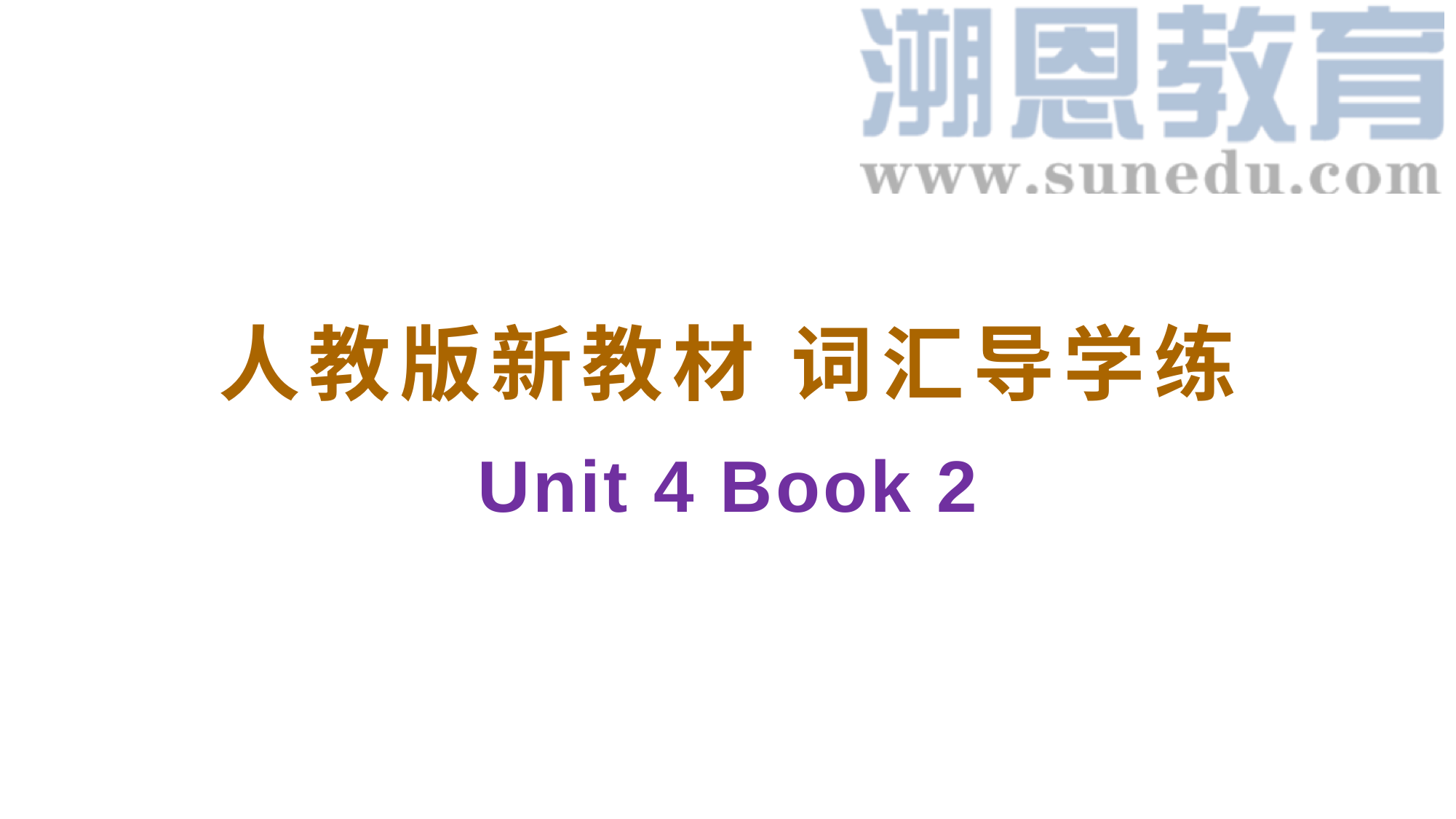

# 人教版新教材 词汇导学练
 Unit 4 Book 2